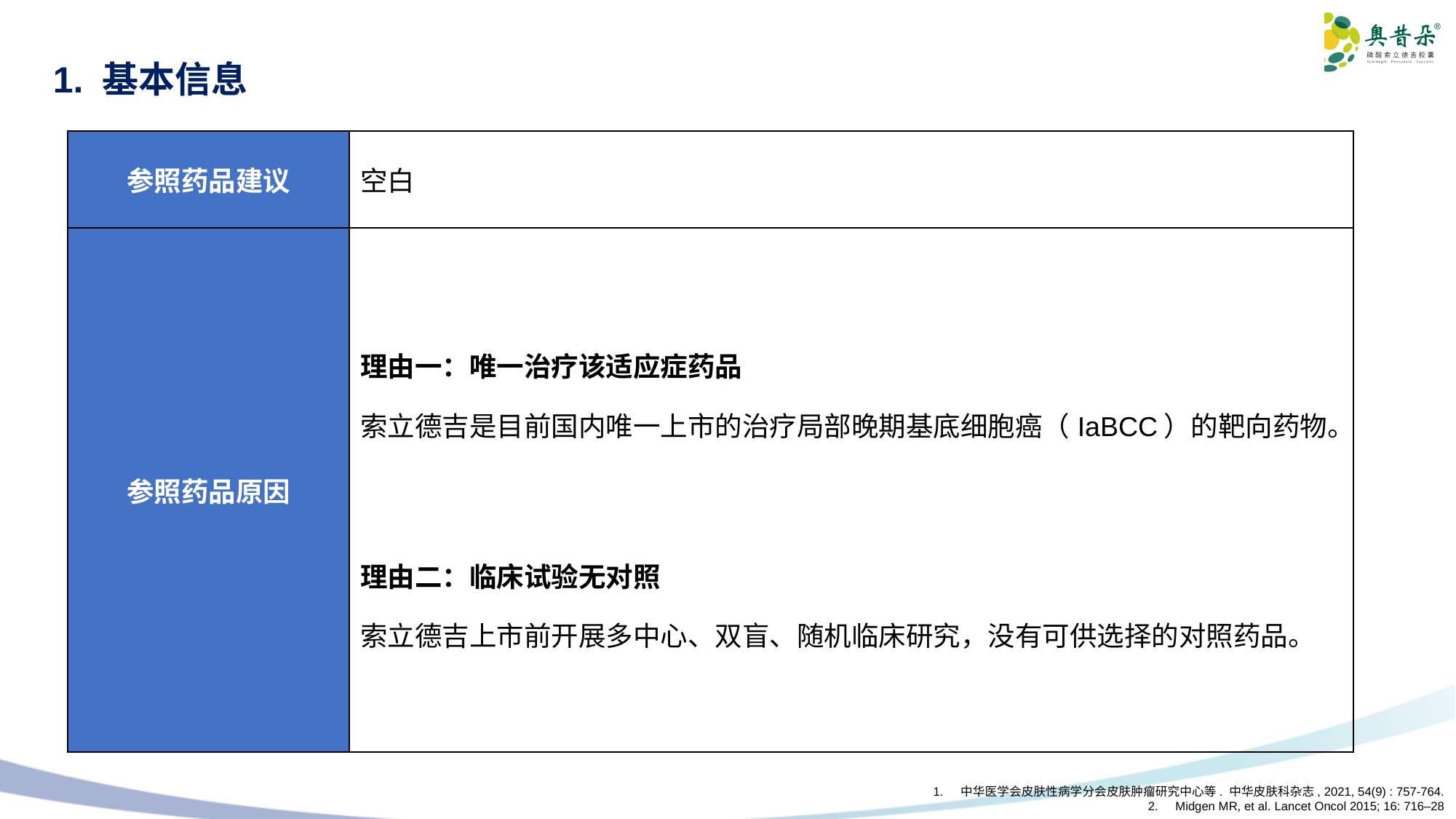

1. 基本信息
| 参照药品建议 | 空白 |
| --- | --- |
| 参照药品原因 | 理由一：唯一治疗该适应症药品 索立德吉是目前国内唯一上市的治疗局部晚期基底细胞癌（IaBCC）的靶向药物。 理由二：临床试验无对照 索立德吉上市前开展多中心、双盲、随机临床研究，没有可供选择的对照药品。 |
中华医学会皮肤性病学分会皮肤肿瘤研究中心等. 中华皮肤科杂志, 2021, 54(9) : 757-764.
Midgen MR, et al. Lancet Oncol 2015; 16: 716–28